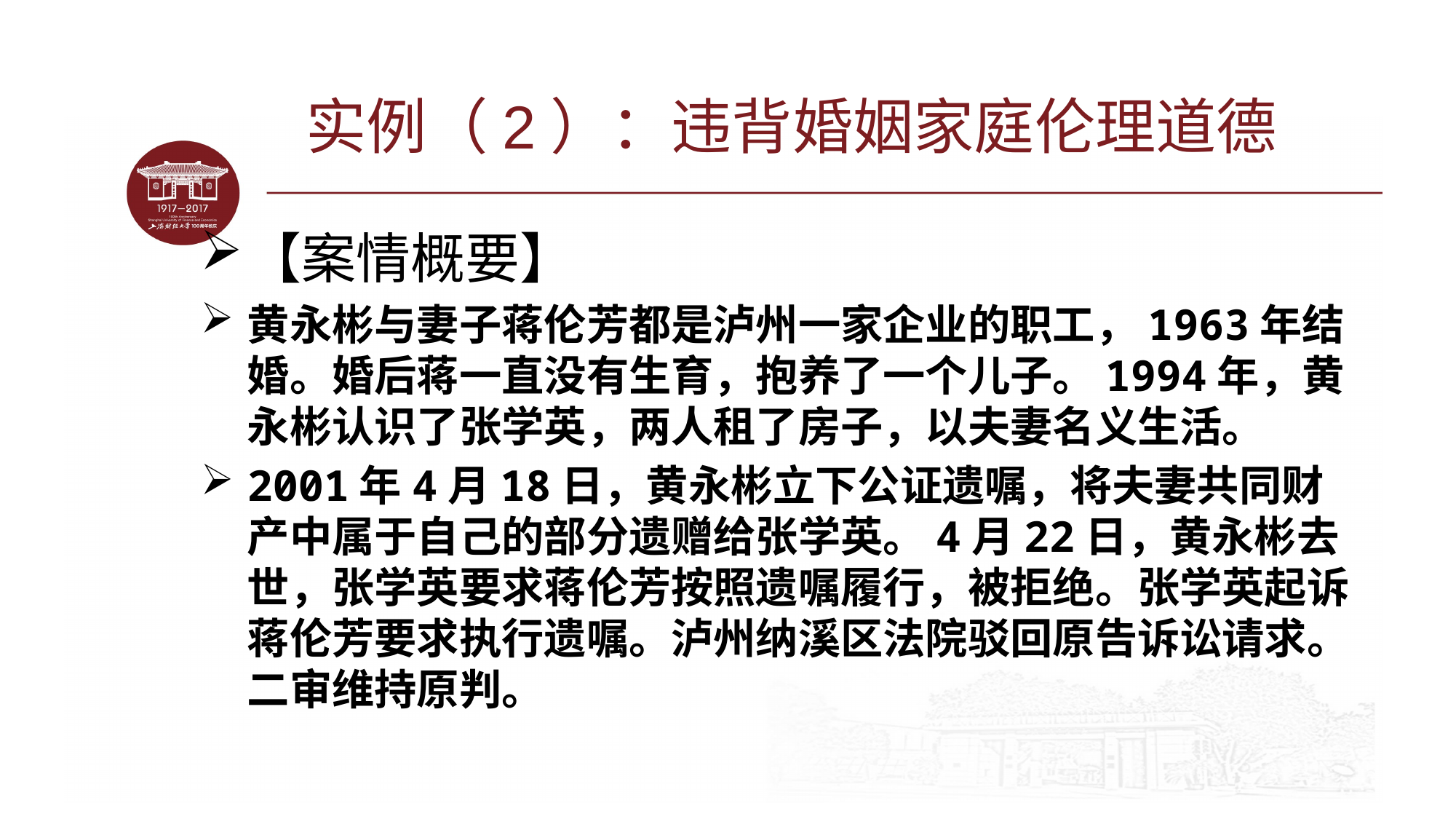

# 实例（2）：违背婚姻家庭伦理道德
【案情概要】
黄永彬与妻子蒋伦芳都是泸州一家企业的职工，1963年结婚。婚后蒋一直没有生育，抱养了一个儿子。1994年，黄永彬认识了张学英，两人租了房子，以夫妻名义生活。
2001年4月18日，黄永彬立下公证遗嘱，将夫妻共同财产中属于自己的部分遗赠给张学英。4月22日，黄永彬去世，张学英要求蒋伦芳按照遗嘱履行，被拒绝。张学英起诉蒋伦芳要求执行遗嘱。泸州纳溪区法院驳回原告诉讼请求。二审维持原判。